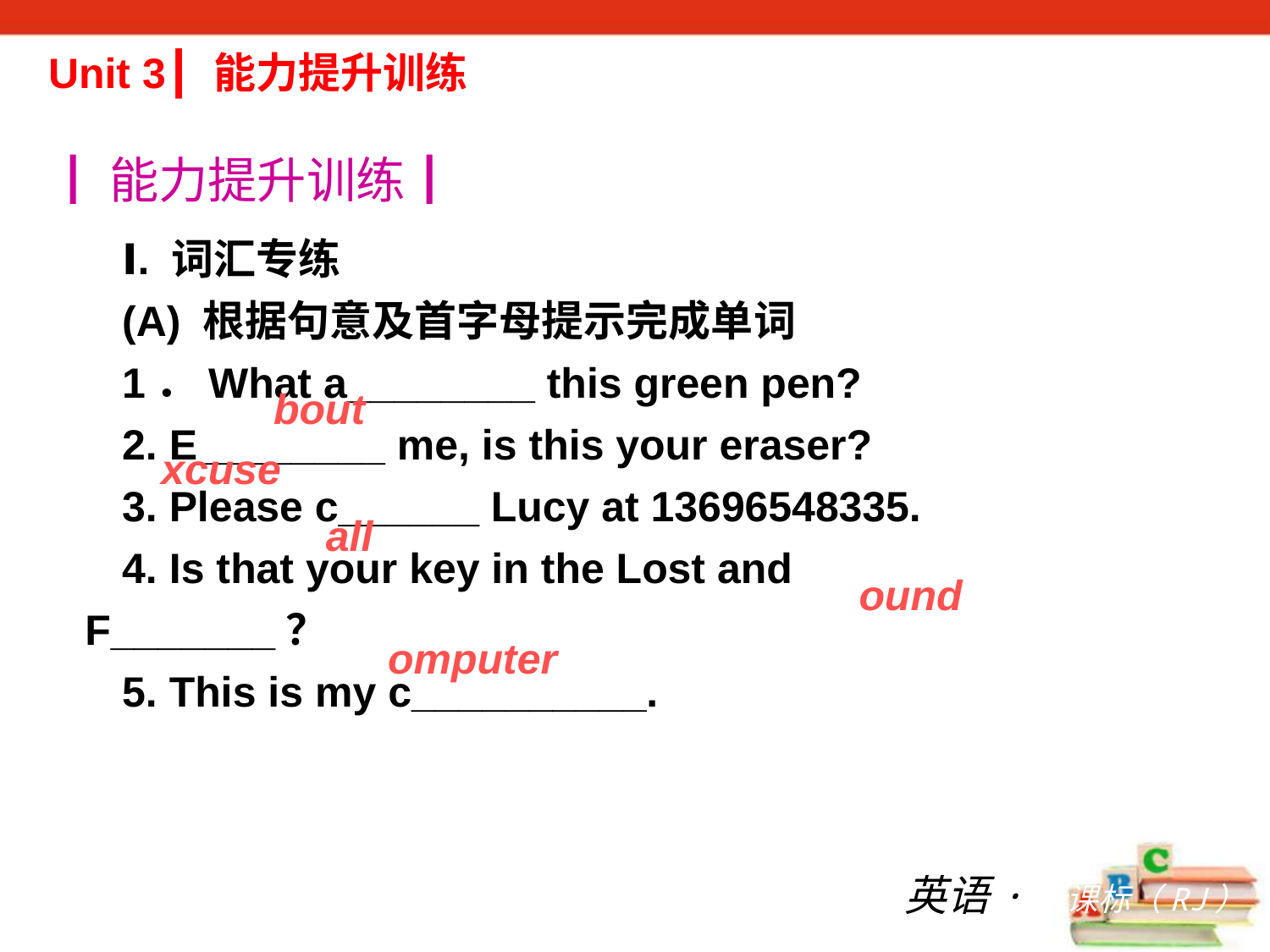

Unit 3┃ 能力提升训练
┃能力提升训练┃
Ⅰ. 词汇专练
(A) 根据句意及首字母提示完成单词
1．What a________ this green pen?
2. E________ me, is this your eraser?
3. Please c______ Lucy at 13696548335.
4. Is that your key in the Lost and F_______？
5. This is my c__________.
bout
xcuse
all
ound
omputer
英语·新课标（RJ）